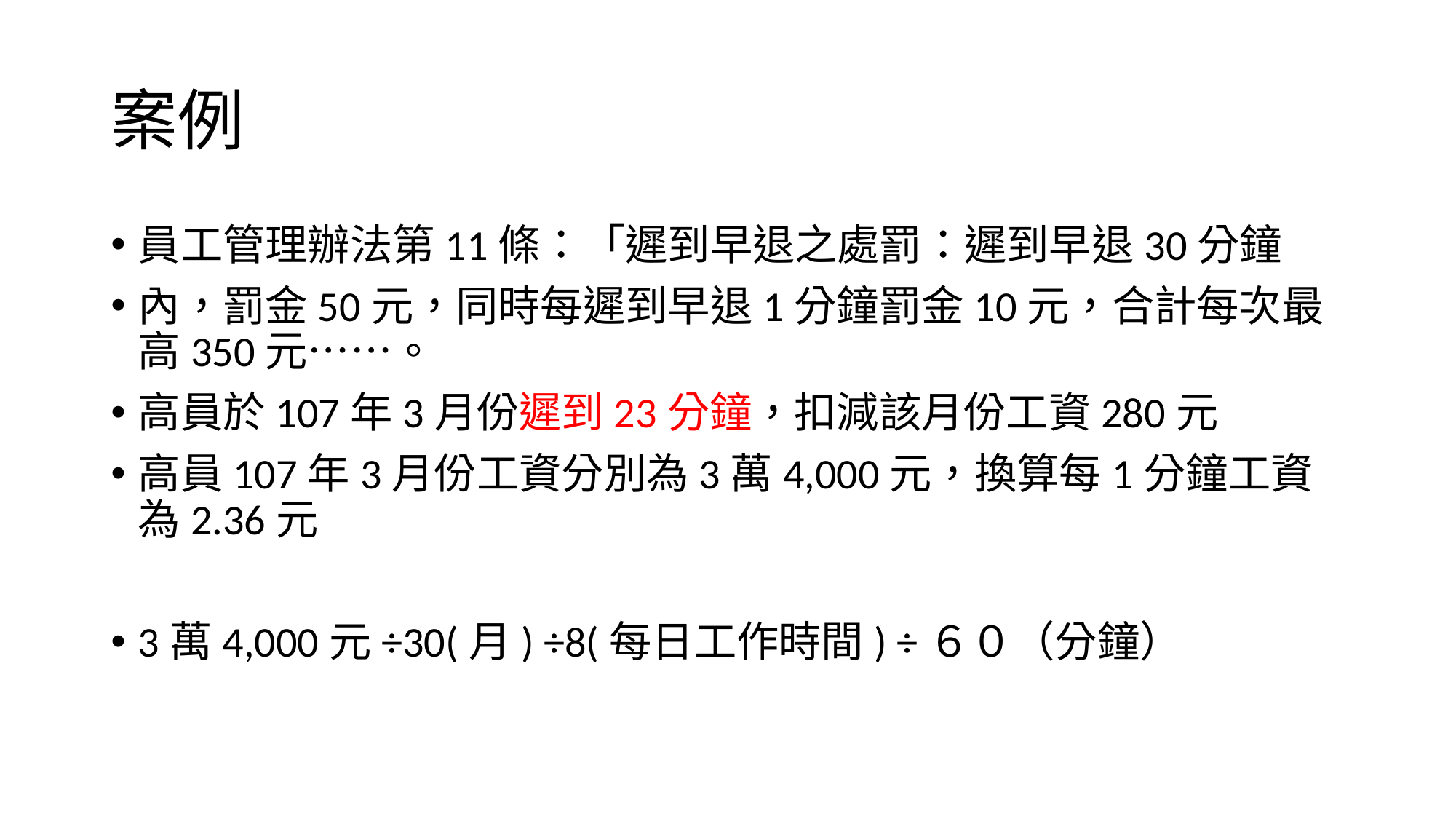

# 案例
員工管理辦法第11條：「遲到早退之處罰：遲到早退30分鐘
內，罰金50元，同時每遲到早退1分鐘罰金10元，合計每次最高350元……。
高員於107年3月份遲到23分鐘，扣減該月份工資280元
高員107年3月份工資分別為3萬4,000元，換算每1分鐘工資為2.36元

3萬4,000元÷30(月) ÷8(每日工作時間) ÷６０（分鐘）